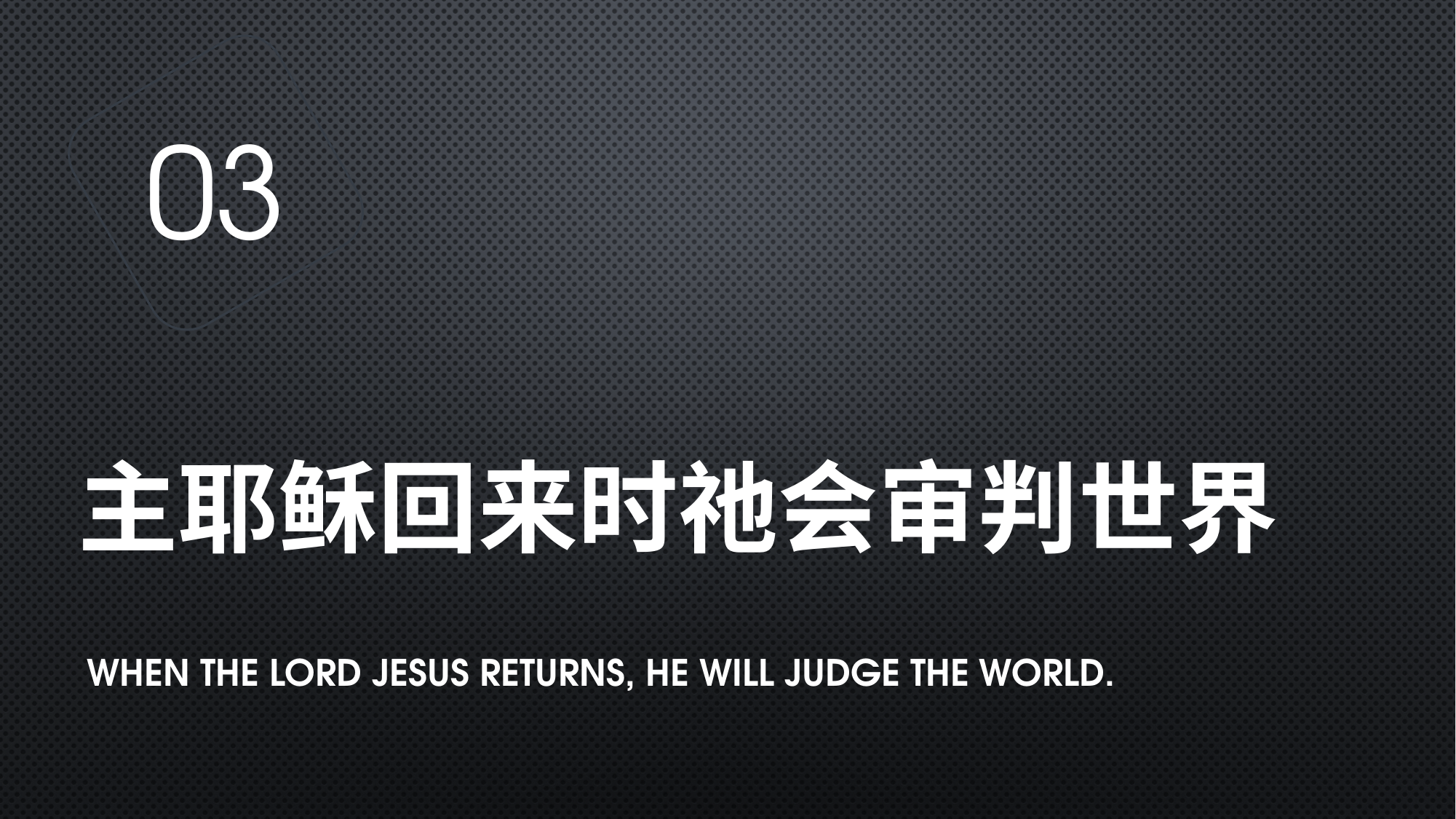

03
# 主耶稣回来时祂会审判世界
When the Lord Jesus returns, He will judge the world.